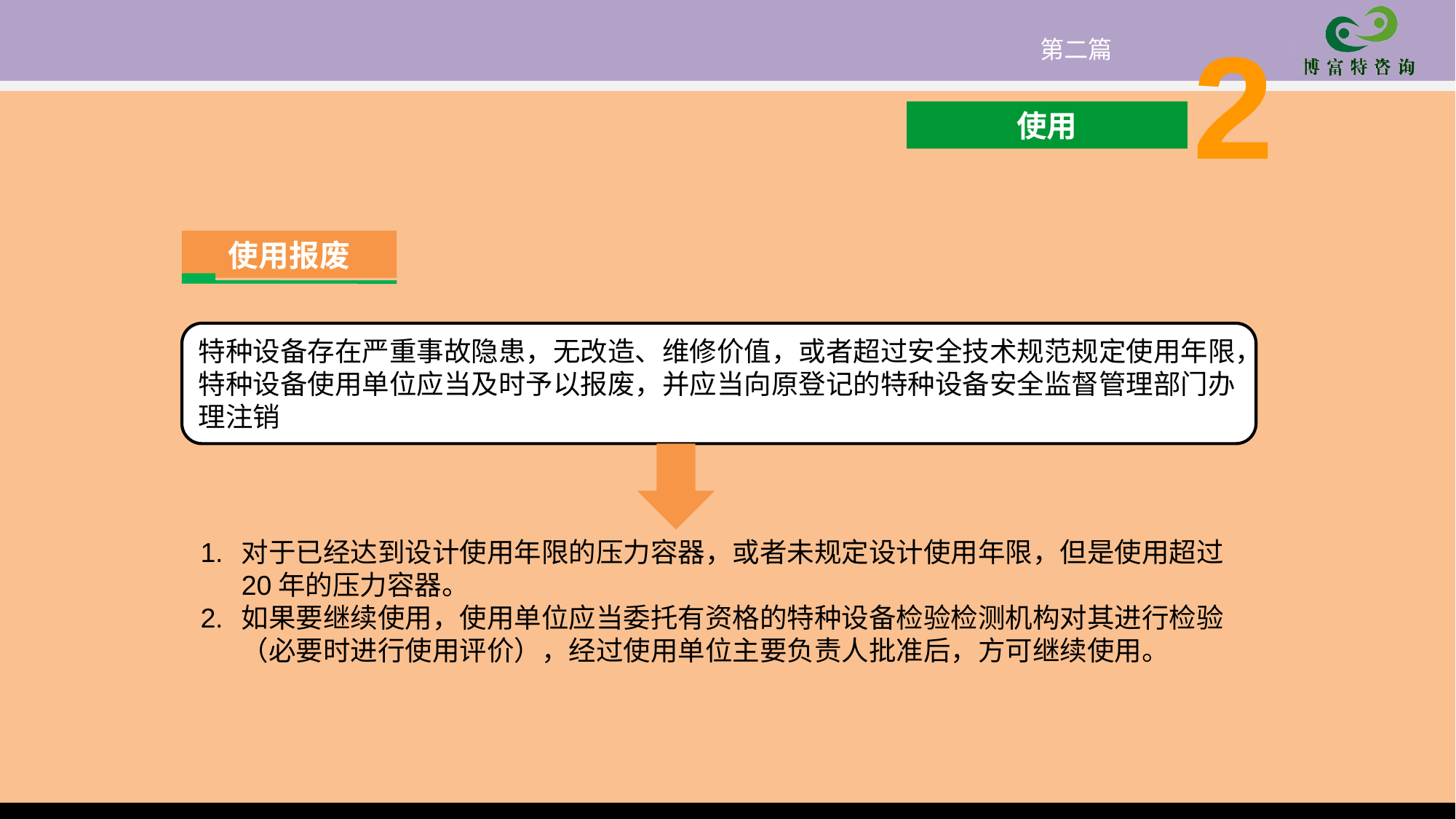

2
第二篇
使用
使用报废

特种设备存在严重事故隐患，无改造、维修价值，或者超过安全技术规范规定使用年限，特种设备使用单位应当及时予以报废，并应当向原登记的特种设备安全监督管理部门办理注销

对于已经达到设计使用年限的压力容器，或者未规定设计使用年限，但是使用超过20年的压力容器。
如果要继续使用，使用单位应当委托有资格的特种设备检验检测机构对其进行检验（必要时进行使用评价），经过使用单位主要负责人批准后，方可继续使用。